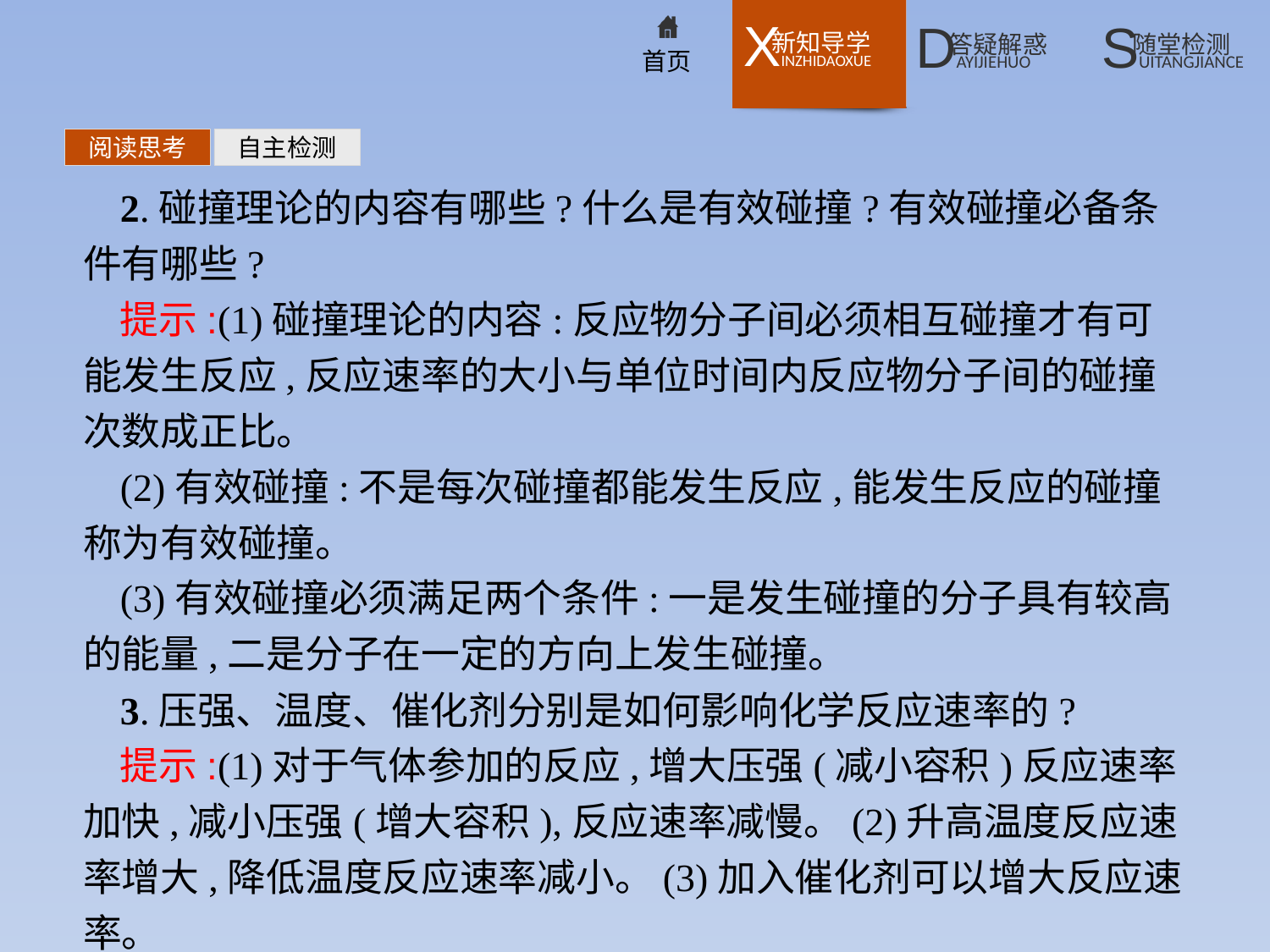

阅读思考
自主检测
2.碰撞理论的内容有哪些?什么是有效碰撞?有效碰撞必备条件有哪些?
提示:(1)碰撞理论的内容:反应物分子间必须相互碰撞才有可能发生反应,反应速率的大小与单位时间内反应物分子间的碰撞次数成正比。
(2)有效碰撞:不是每次碰撞都能发生反应,能发生反应的碰撞称为有效碰撞。
(3)有效碰撞必须满足两个条件:一是发生碰撞的分子具有较高的能量,二是分子在一定的方向上发生碰撞。
3.压强、温度、催化剂分别是如何影响化学反应速率的?
提示:(1)对于气体参加的反应,增大压强(减小容积)反应速率加快,减小压强(增大容积),反应速率减慢。(2)升高温度反应速率增大,降低温度反应速率减小。(3)加入催化剂可以增大反应速率。